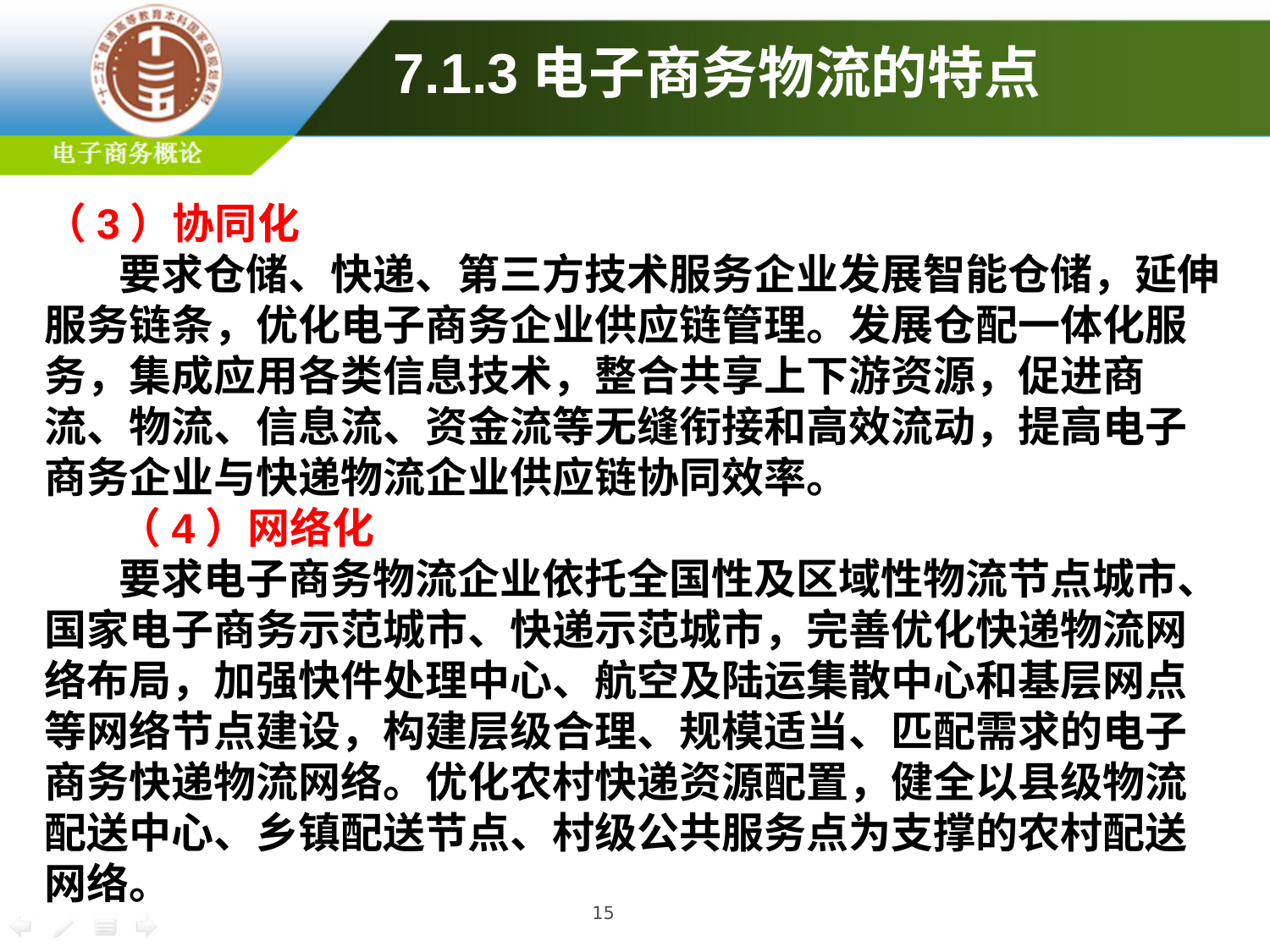

7.1.3电子商务物流的特点
（3）协同化
要求仓储、快递、第三方技术服务企业发展智能仓储，延伸服务链条，优化电子商务企业供应链管理。发展仓配一体化服务，集成应用各类信息技术，整合共享上下游资源，促进商流、物流、信息流、资金流等无缝衔接和高效流动，提高电子商务企业与快递物流企业供应链协同效率。
（4）网络化
要求电子商务物流企业依托全国性及区域性物流节点城市、国家电子商务示范城市、快递示范城市，完善优化快递物流网络布局，加强快件处理中心、航空及陆运集散中心和基层网点等网络节点建设，构建层级合理、规模适当、匹配需求的电子商务快递物流网络。优化农村快递资源配置，健全以县级物流配送中心、乡镇配送节点、村级公共服务点为支撑的农村配送网络。
15